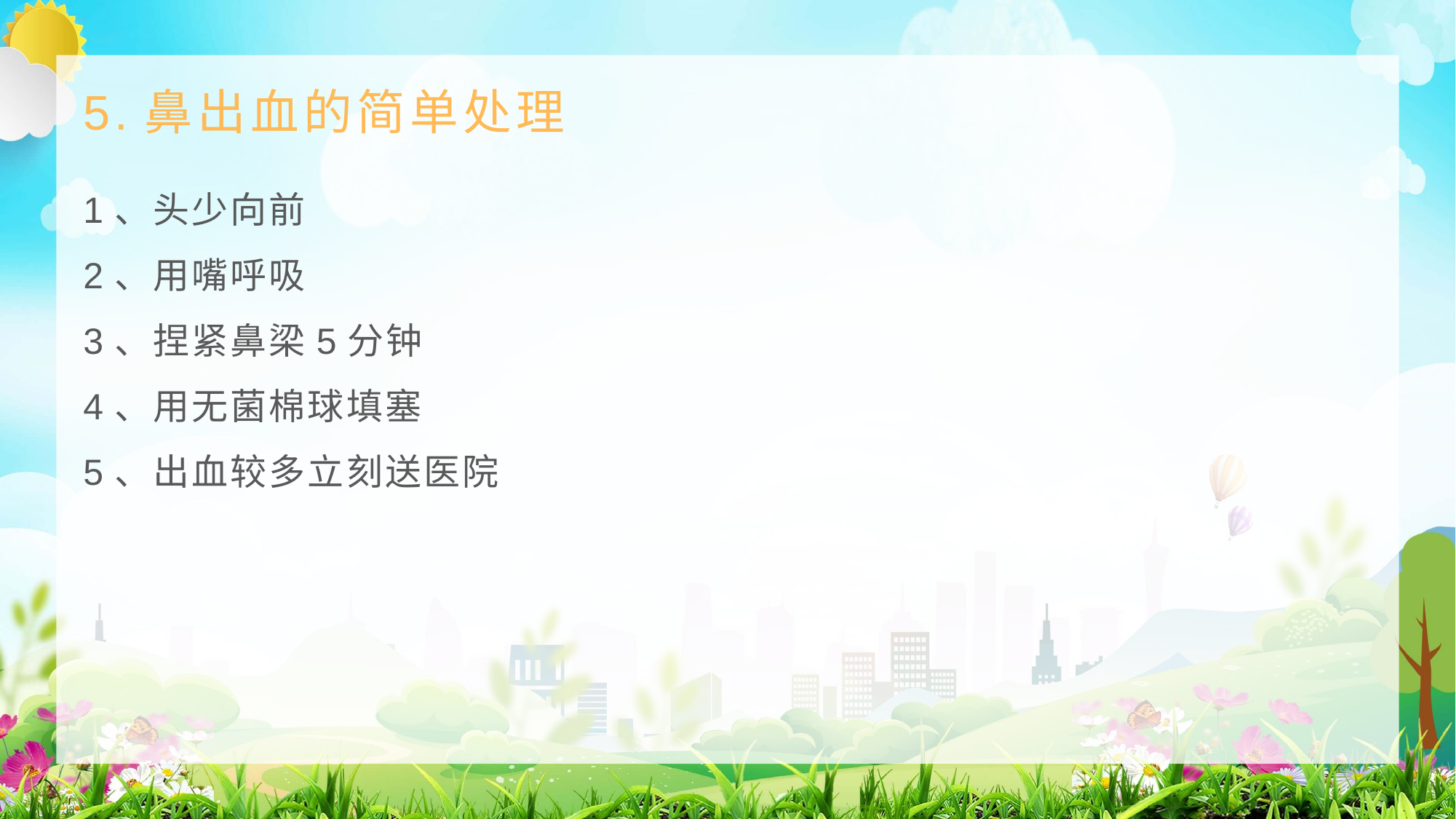

# 5.鼻出血的简单处理
1、头少向前
2、用嘴呼吸
3、捏紧鼻梁5分钟
4、用无菌棉球填塞
5、出血较多立刻送医院